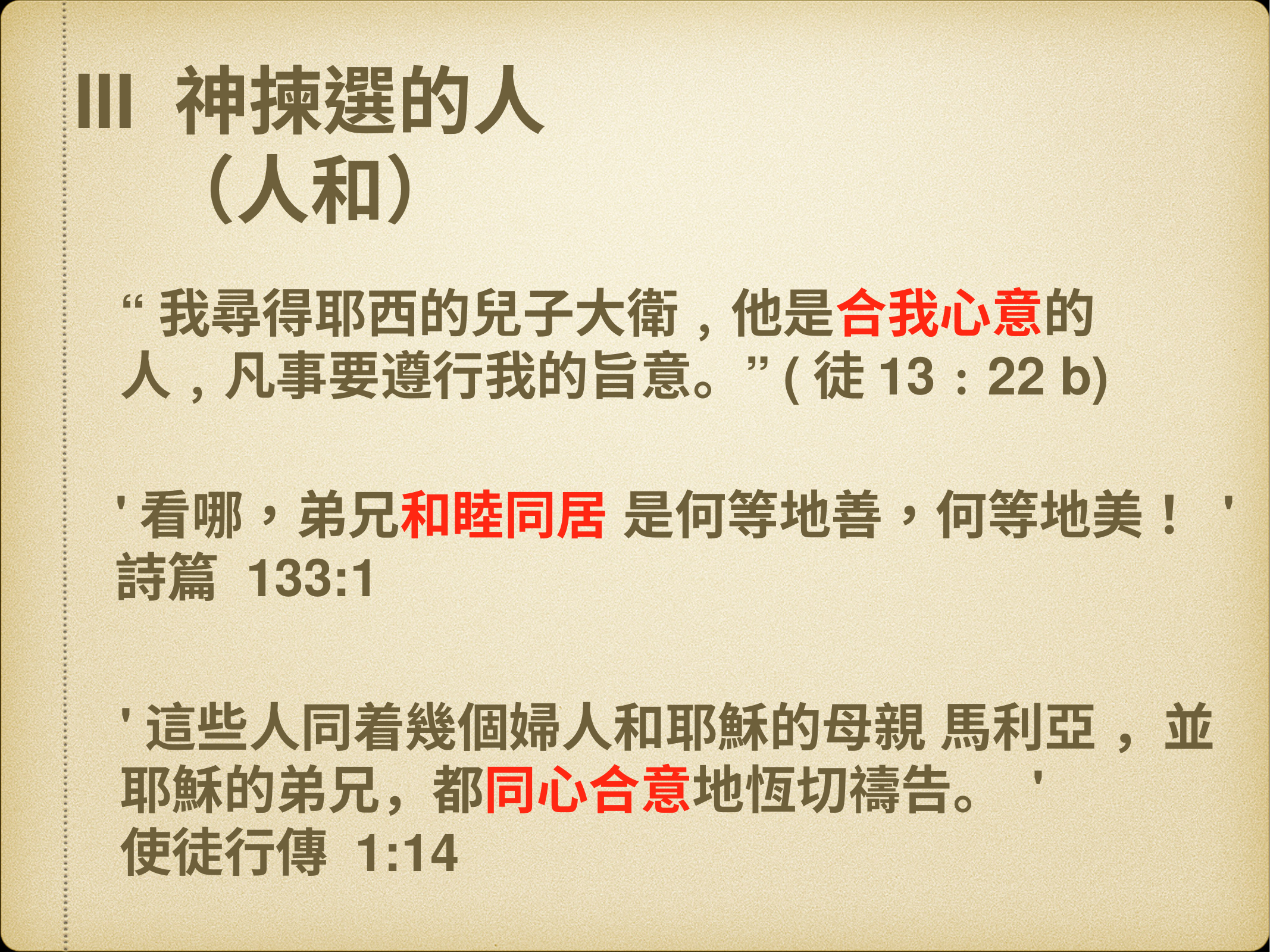

III 神揀選的人
（人和）
“我尋得耶西的兒子大衛﹐他是合我心意的人﹐凡事要遵行我的旨意。”(徒13﹕22 b)
'看哪，弟兄和睦同居 是何等地善，何等地美！ '
詩篇 133:1
'這些人同着幾個婦人和耶穌的母親 馬利亞 ，並耶穌的弟兄，都同心合意地恆切禱告。 '
使徒行傳 1:14